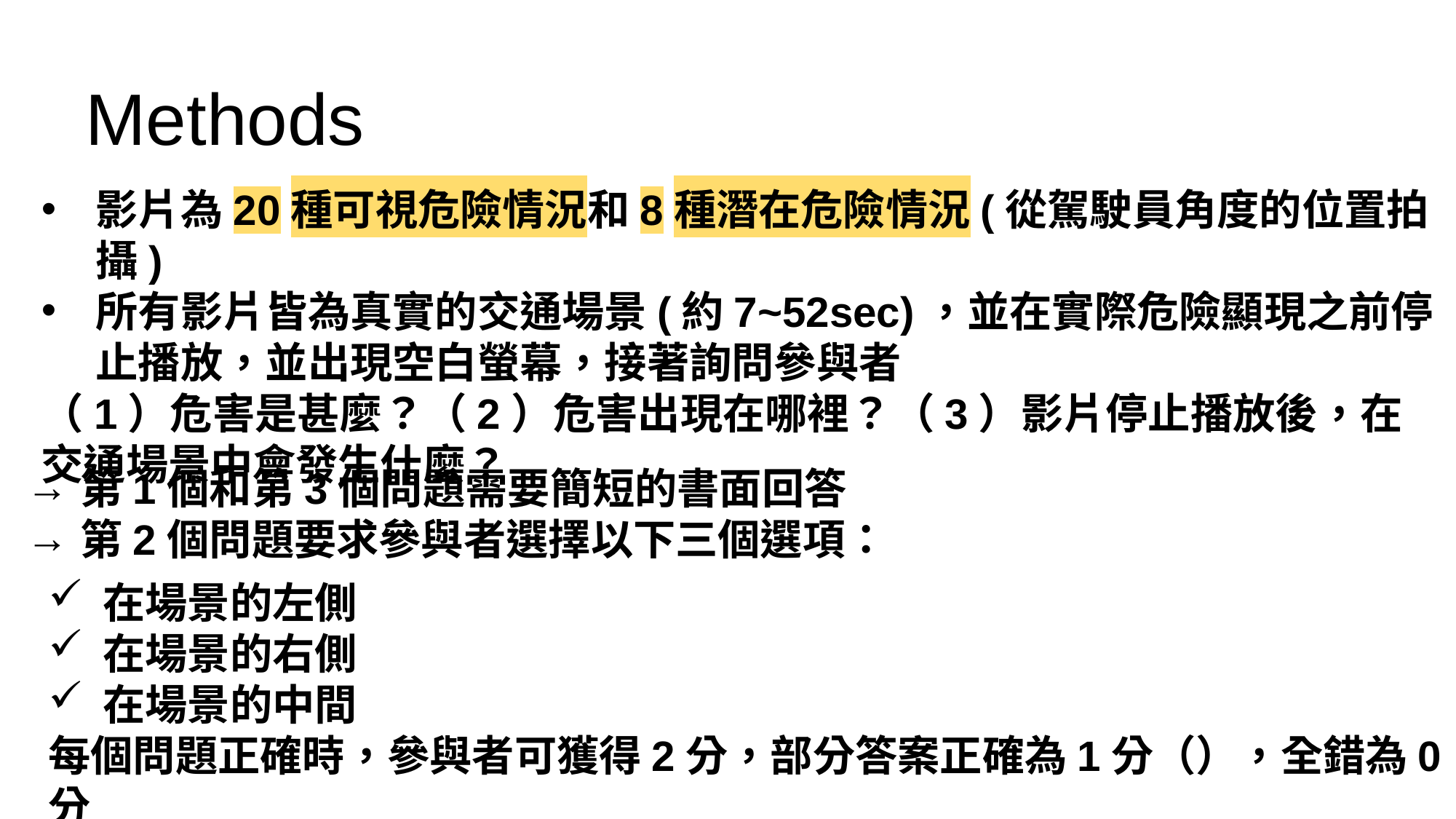

Methods
影片為20種可視危險情況和8種潛在危險情況(從駕駛員角度的位置拍攝)
所有影片皆為真實的交通場景(約7~52sec)，並在實際危險顯現之前停止播放，並出現空白螢幕，接著詢問參與者
（1）危害是甚麼？（2）危害出現在哪裡？（3）影片停止播放後，在交通場景中會發生什麼？
第1個和第3個問題需要簡短的書面回答
第2個問題要求參與者選擇以下三個選項：
在場景的左側
在場景的右側
在場景的中間
每個問題正確時，參與者可獲得2分，部分答案正確為1分（），全錯為0分